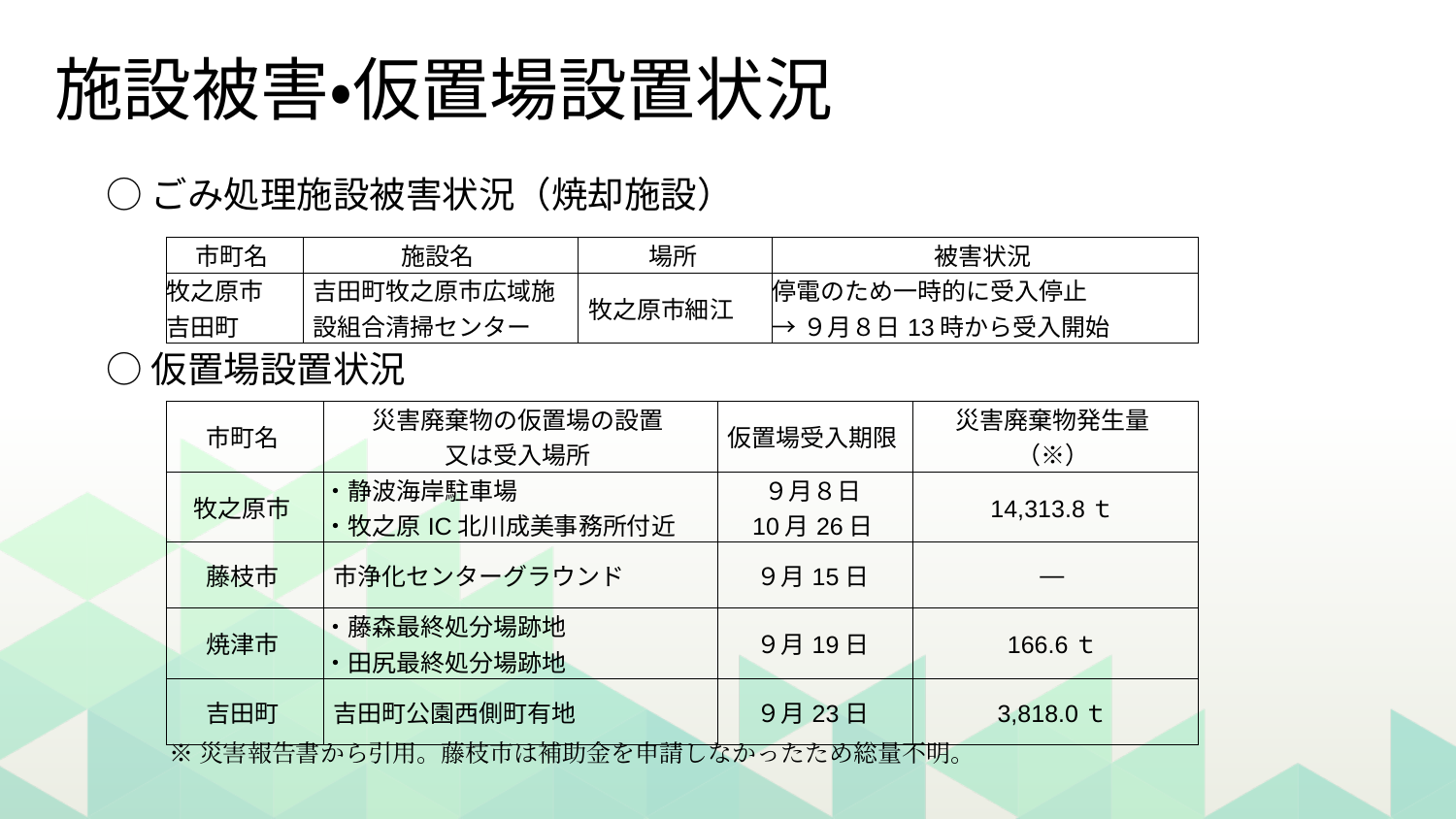

# 施設被害・仮置場設置状況
○ごみ処理施設被害状況（焼却施設）

○仮置場設置状況

| 市町名 | 施設名 | 場所 | 被害状況 |
| --- | --- | --- | --- |
| 牧之原市 吉田町 | 吉田町牧之原市広域施設組合清掃センター | 牧之原市細江 | 停電のため一時的に受入停止 →９月８日13時から受入開始 |
| 市町名 | 災害廃棄物の仮置場の設置 又は受入場所 | 仮置場受入期限 | 災害廃棄物発生量 （※） |
| --- | --- | --- | --- |
| 牧之原市 | ・静波海岸駐車場 ・牧之原IC北川成美事務所付近 | ９月８日 10月26日 | 14,313.8ｔ |
| 藤枝市 | 市浄化センターグラウンド | ９月15日 | ― |
| 焼津市 | ・藤森最終処分場跡地 ・田尻最終処分場跡地 | ９月19日 | 166.6ｔ |
| 吉田町 | 吉田町公園西側町有地 | ９月23日 | 3,818.0ｔ |
※災害報告書から引用。藤枝市は補助金を申請しなかったため総量不明。